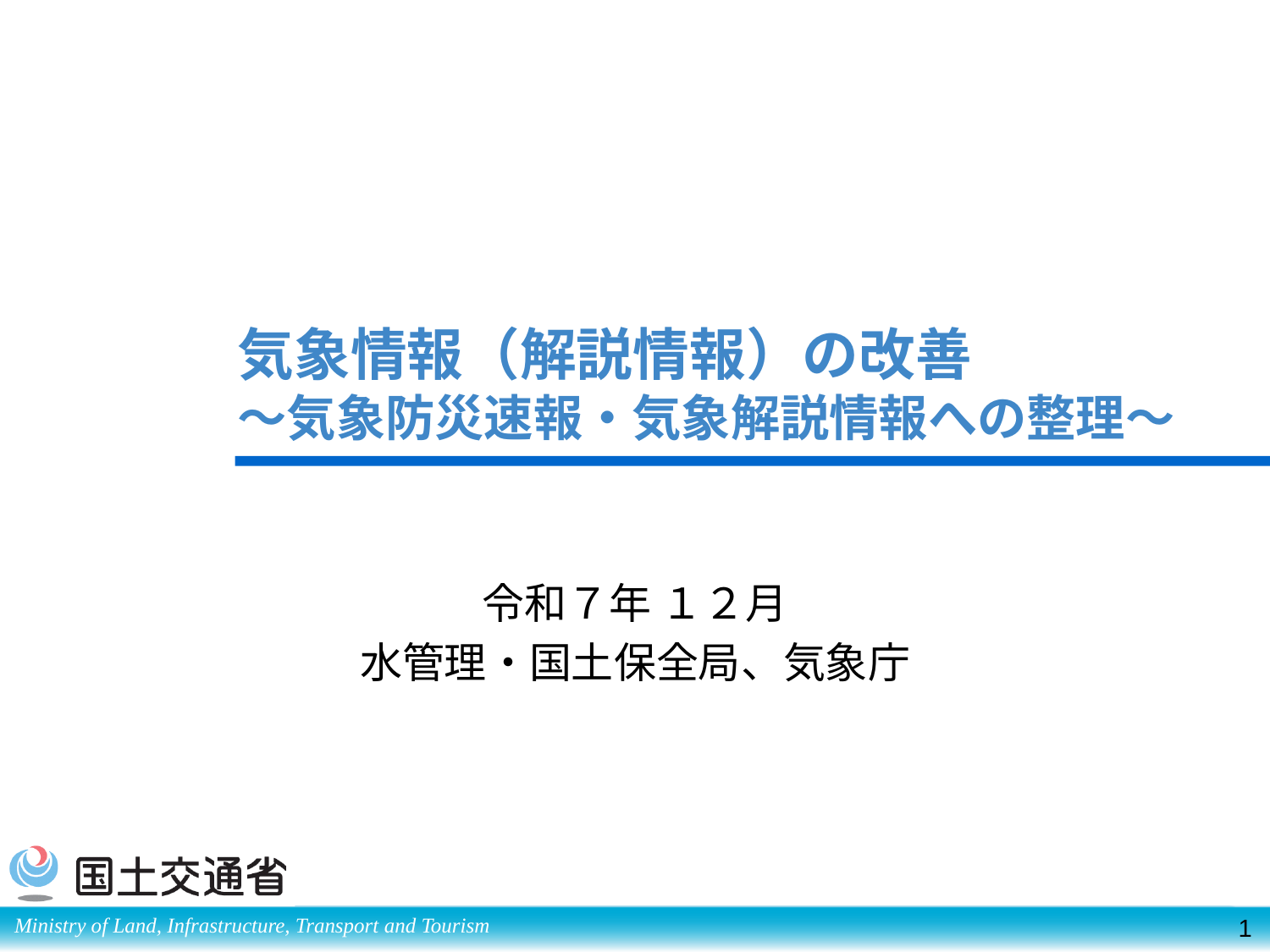

# 気象情報（解説情報）の改善 ～気象防災速報・気象解説情報への整理～
令和７年 １２月
水管理・国土保全局、気象庁